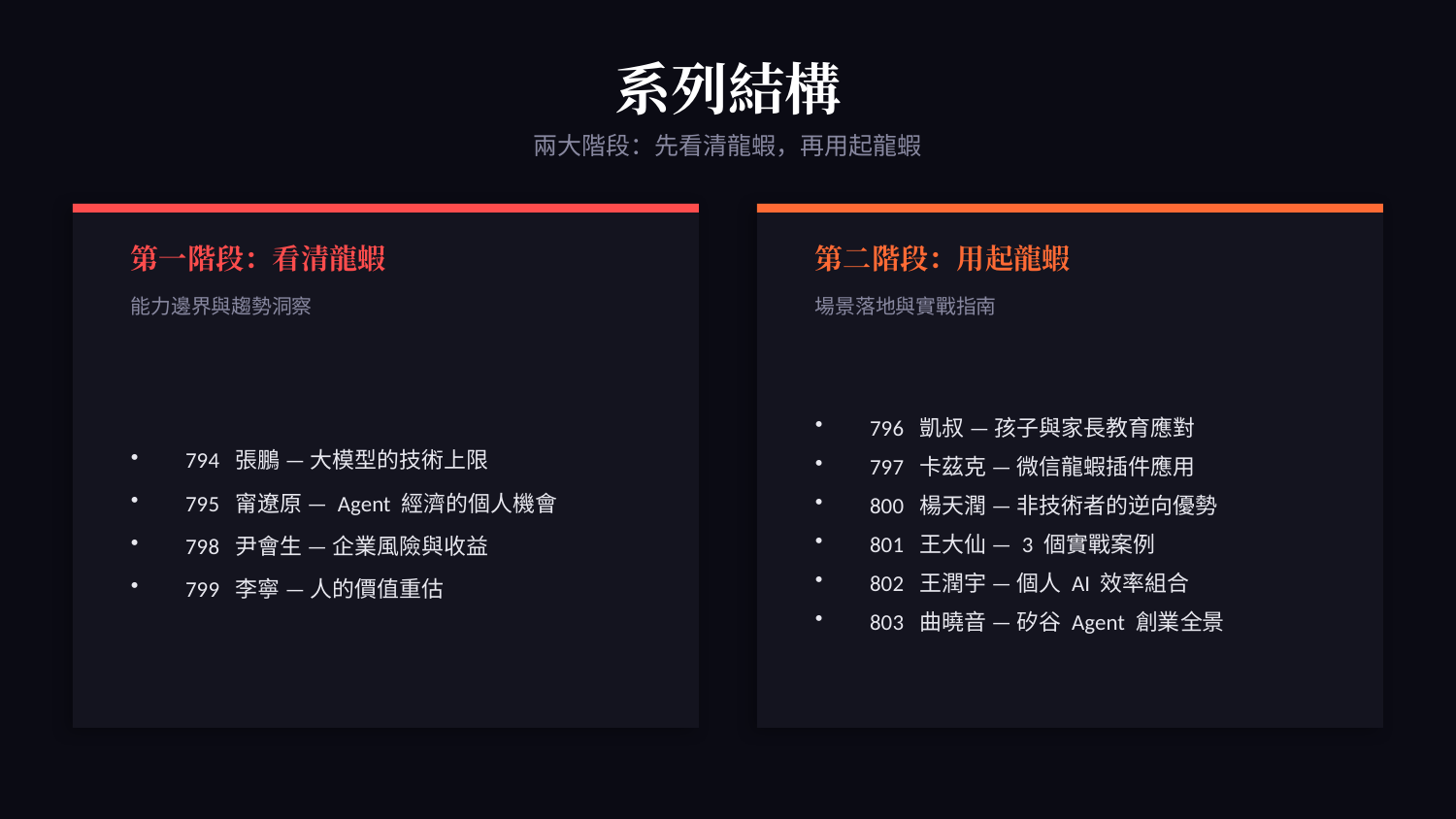

系列結構
兩大階段：先看清龍蝦，再用起龍蝦

第一階段：看清龍蝦
第二階段：用起龍蝦
能力邊界與趨勢洞察
場景落地與實戰指南
794  張鵬 — 大模型的技術上限
795  甯遼原 — Agent 經濟的個人機會
798  尹會生 — 企業風險與收益
799  李寧 — 人的價值重估
796  凱叔 — 孩子與家長教育應對
797  卡茲克 — 微信龍蝦插件應用
800  楊天潤 — 非技術者的逆向優勢
801  王大仙 — 3 個實戰案例
802  王潤宇 — 個人 AI 效率組合
803  曲曉音 — 矽谷 Agent 創業全景